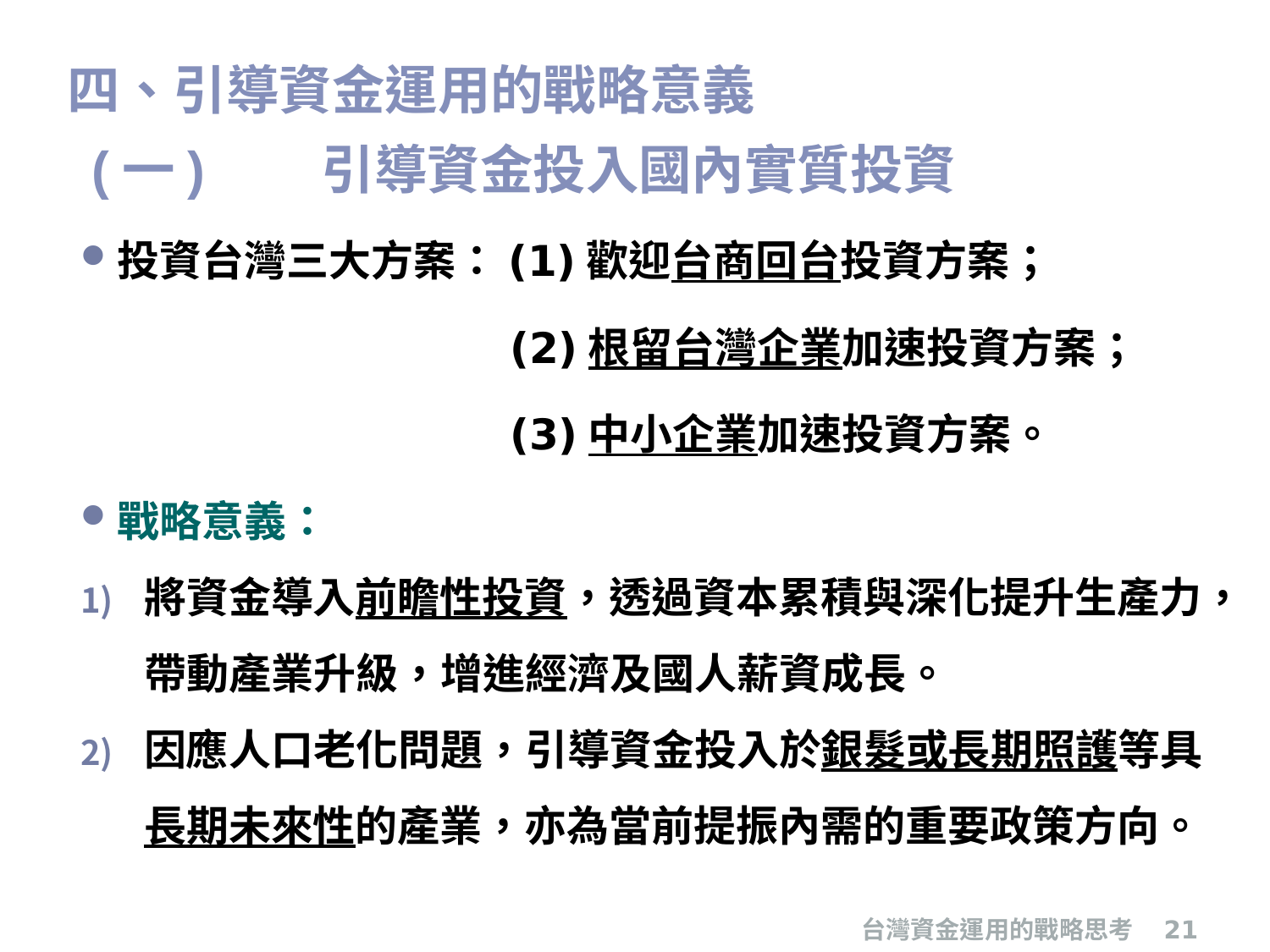

# 四、引導資金運用的戰略意義 (一)	引導資金投入國內實質投資
投資台灣三大方案：(1)歡迎台商回台投資方案；
                             (2)根留台灣企業加速投資方案；
                             (3)中小企業加速投資方案。
戰略意義：
將資金導入前瞻性投資，透過資本累積與深化提升生產力，帶動產業升級，增進經濟及國人薪資成長。
因應人口老化問題，引導資金投入於銀髮或長期照護等具長期未來性的產業，亦為當前提振內需的重要政策方向。

台灣資金運用的戰略思考
21